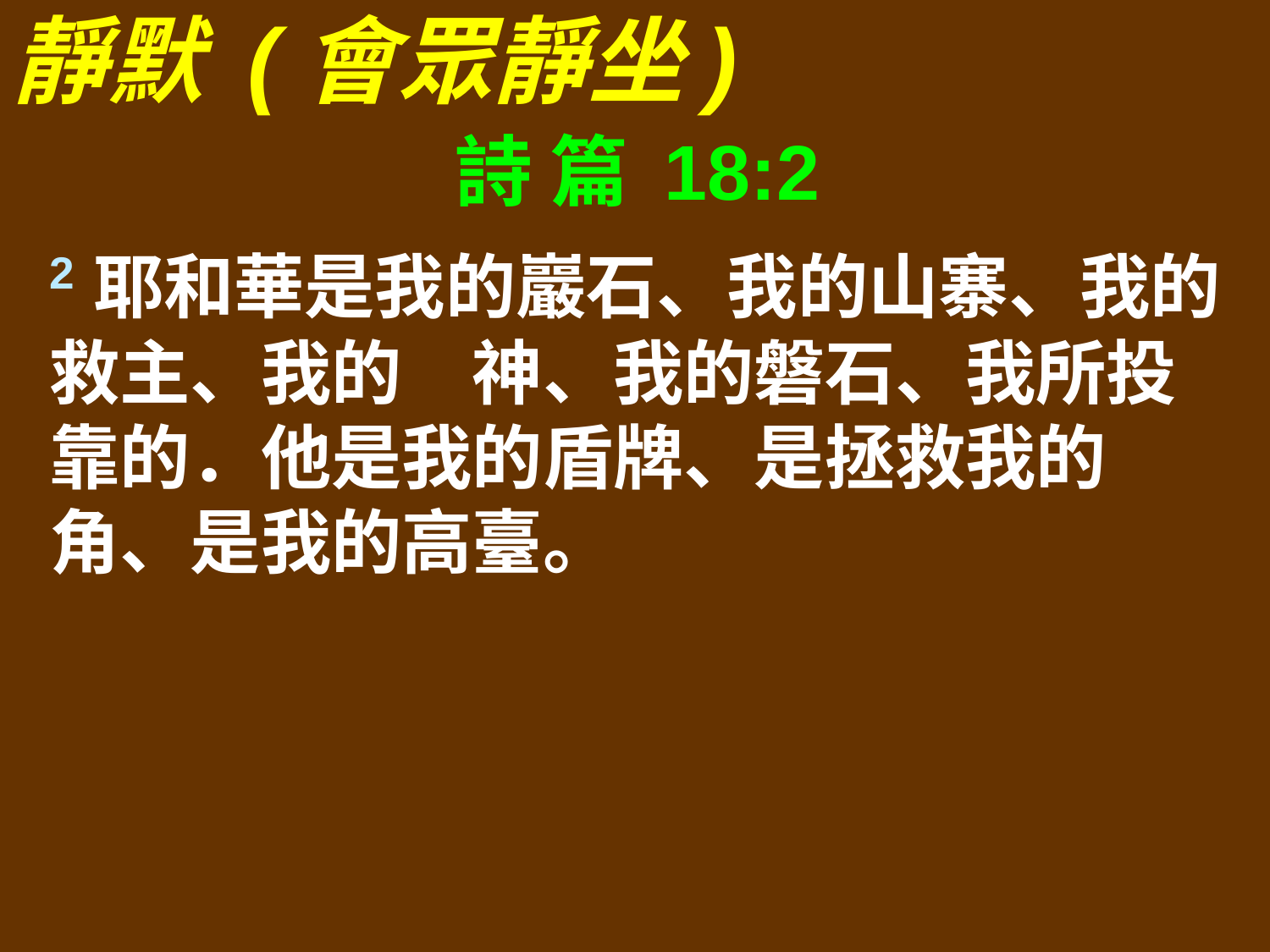

靜默 (會眾靜坐)
詩 篇 18:2
2耶和華是我的巖石、我的山寨、我的救主、我的　神、我的磐石、我所投靠的．他是我的盾牌、是拯救我的角、是我的高臺。